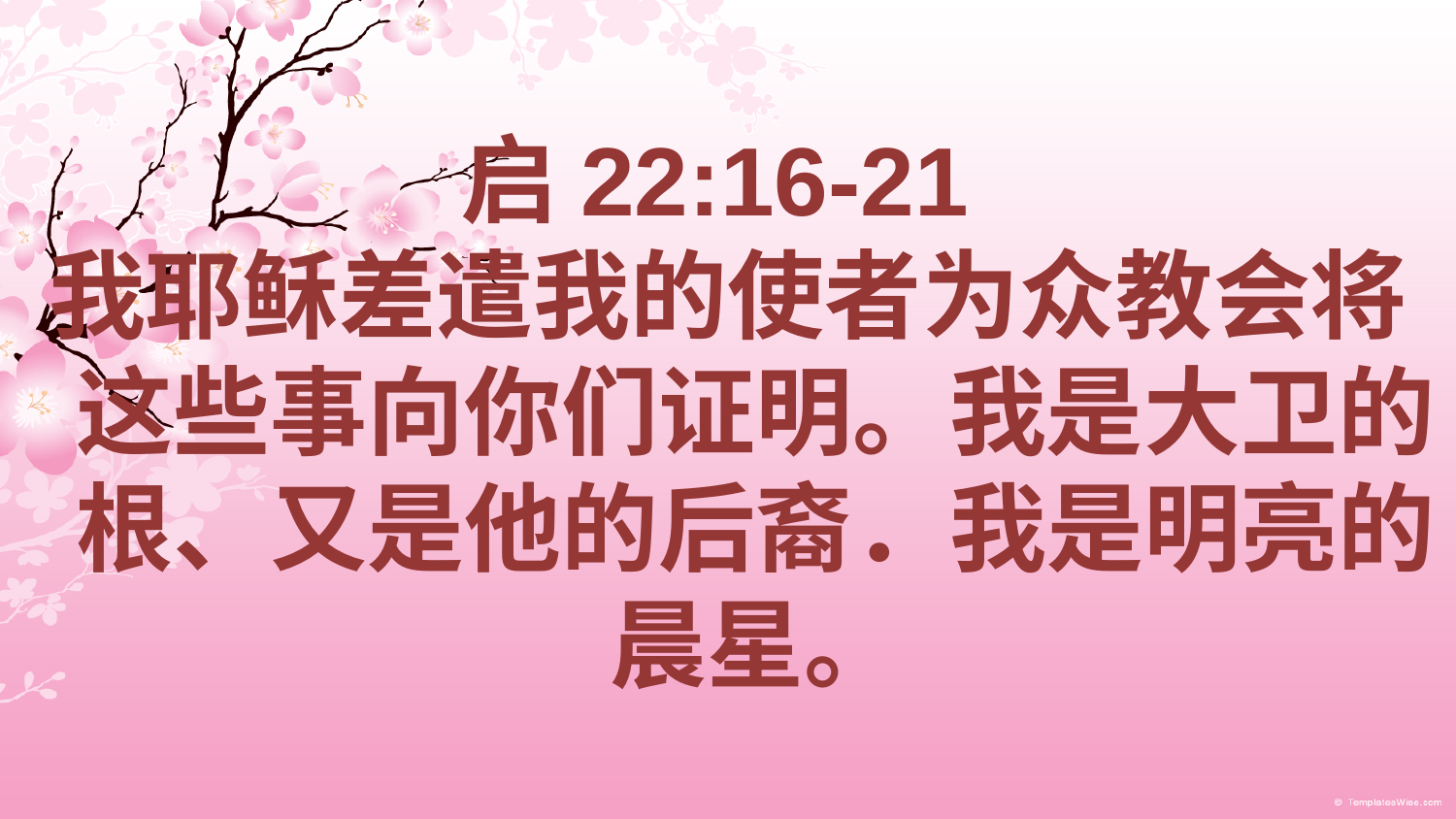

启22:16-21
我耶稣差遣我的使者为众教会将这些事向你们证明。我是大卫的根、又是他的后裔．我是明亮的晨星。